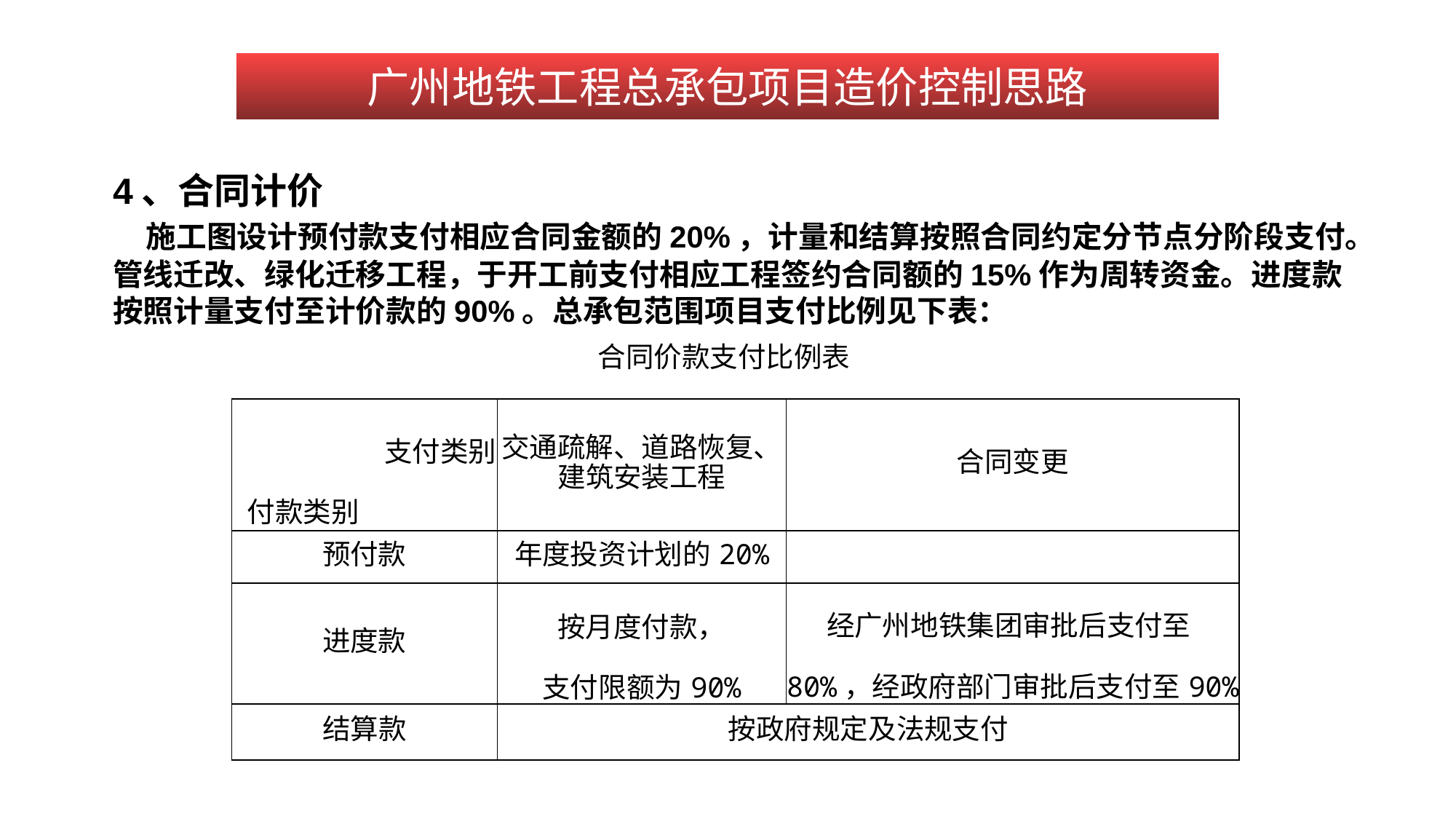

广州地铁工程总承包项目造价控制思路

4、合同计价
   施工图设计预付款支付相应合同金额的20%，计量和结算按照合同约定分节点分阶段支付。管线迁改、绿化迁移工程，于开工前支付相应工程签约合同额的15%作为周转资金。进度款按照计量支付至计价款的90%。总承包范围项目支付比例见下表：
合同价款支付比例表
| 支付类别 付款类别 | 交通疏解、道路恢复、 建筑安装工程 | 合同变更 |
| --- | --- | --- |
| 预付款 | 年度投资计划的20% |  |
| 进度款 | 按月度付款， 支付限额为90% | 经广州地铁集团审批后支付至80%，经政府部门审批后支付至90% |
| 结算款 | 按政府规定及法规支付 |  |